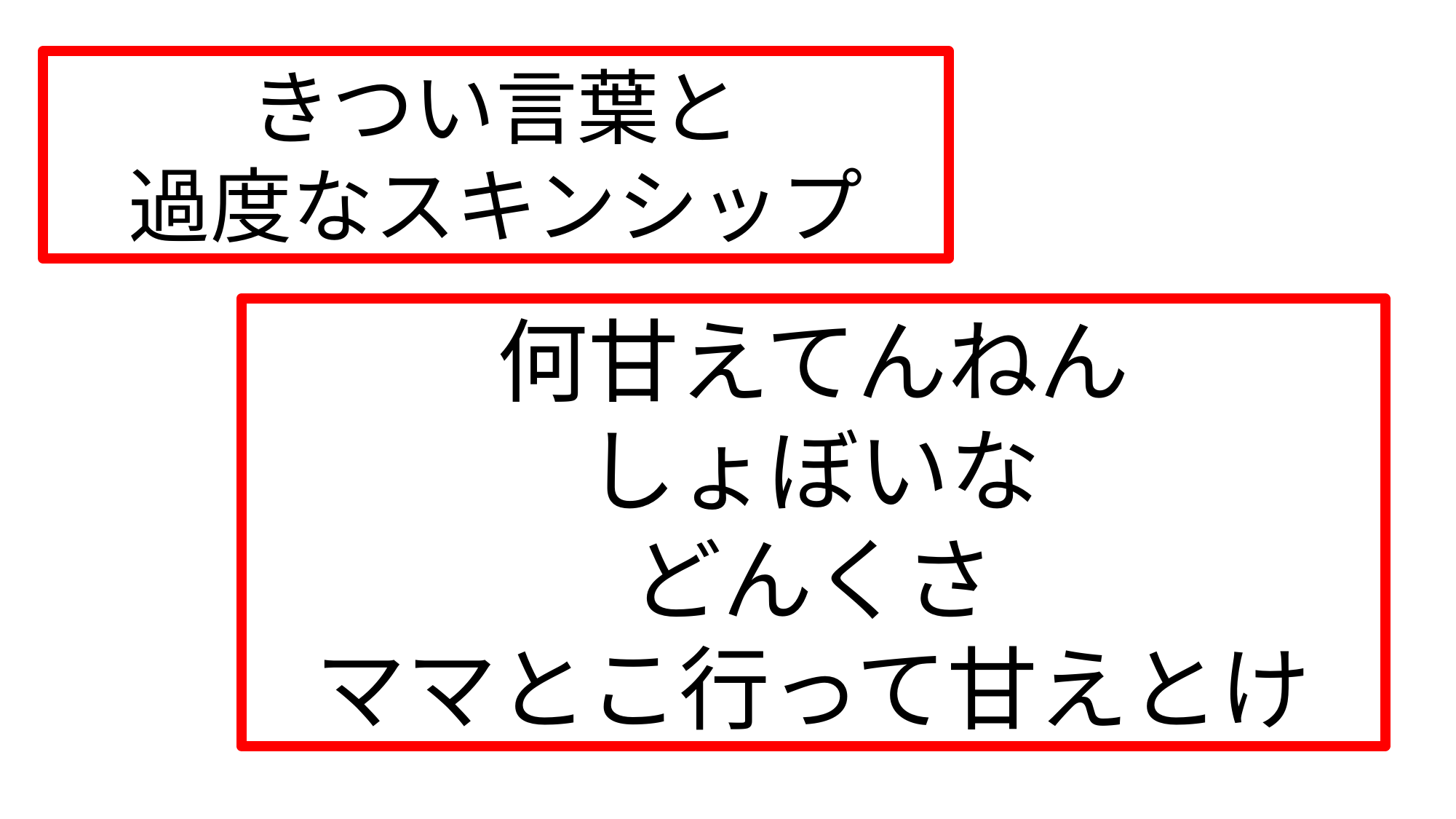

きつい言葉と
過度なスキンシップ
何甘えてんねん
しょぼいな
どんくさ
ママとこ行って甘えとけ